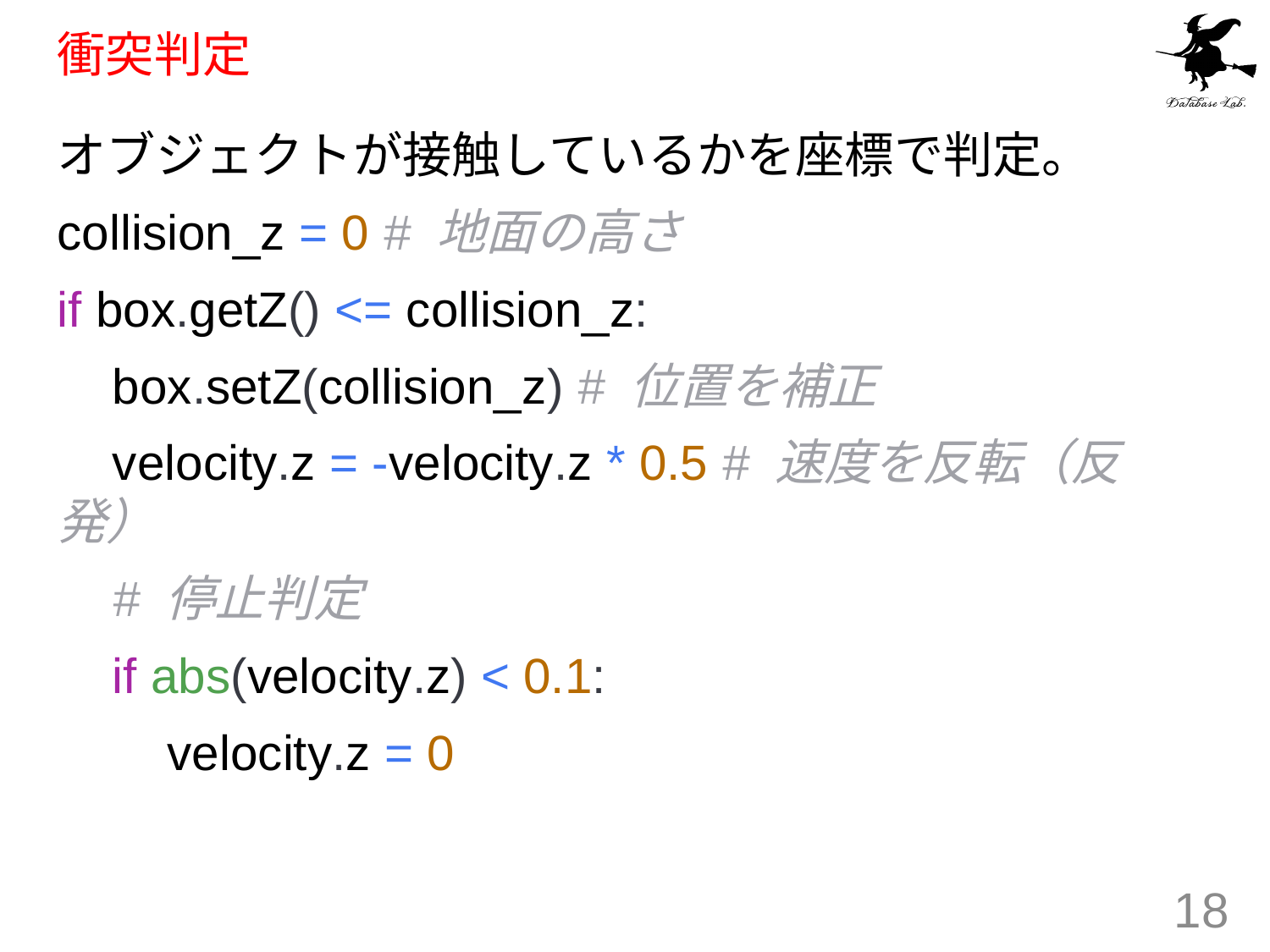

# 衝突判定
オブジェクトが接触しているかを座標で判定。
collision_z = 0 # 地面の高さ
if box.getZ() <= collision_z:
    box.setZ(collision_z) # 位置を補正
    velocity.z = -velocity.z * 0.5 # 速度を反転（反発）
    # 停止判定
    if abs(velocity.z) < 0.1:
        velocity.z = 0
18